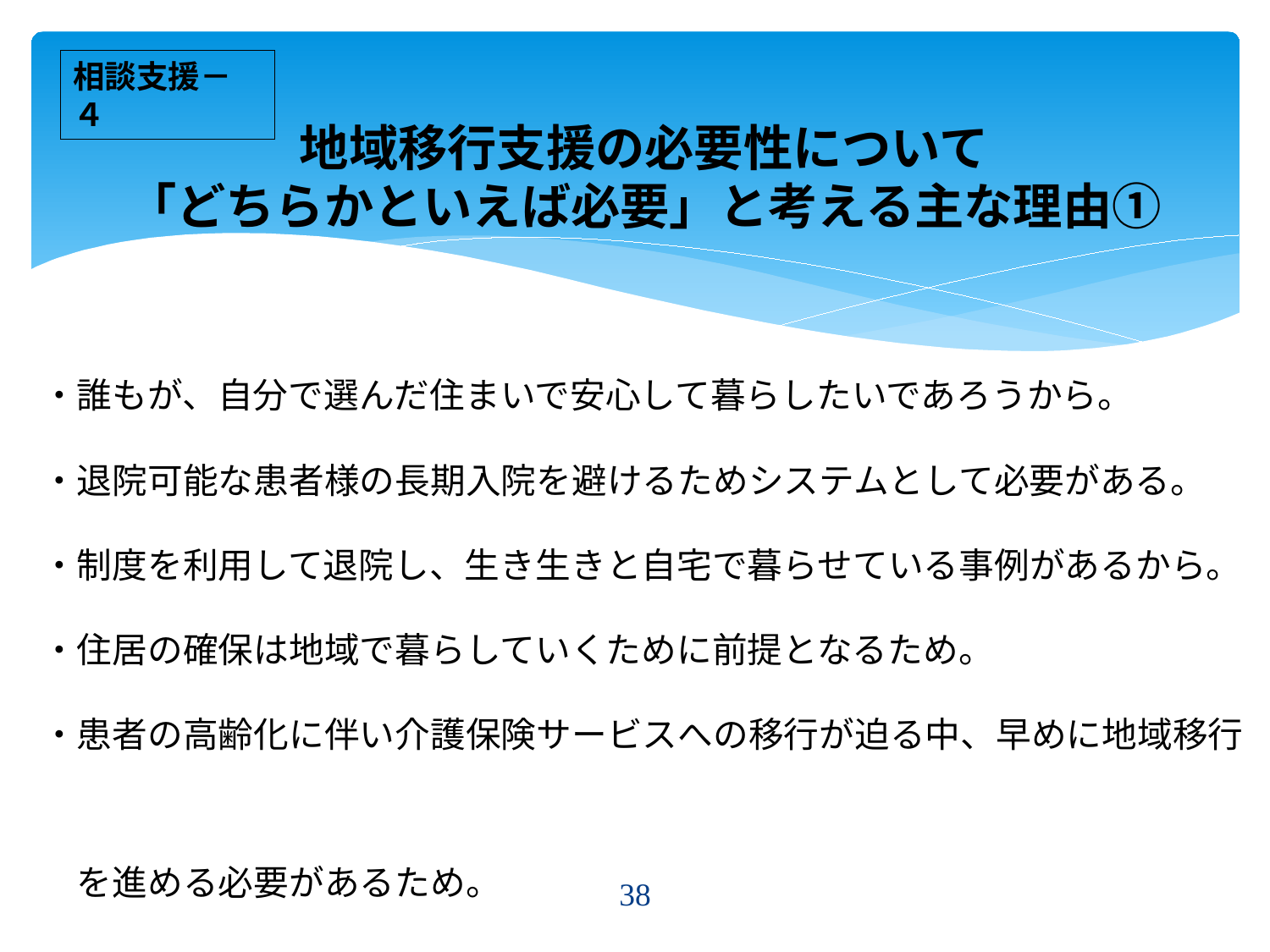

相談支援－４
# 地域移行支援の必要性について 「どちらかといえば必要」と考える主な理由①
・誰もが、自分で選んだ住まいで安心して暮らしたいであろうから。
・退院可能な患者様の長期入院を避けるためシステムとして必要がある。
・制度を利用して退院し、生き生きと自宅で暮らせている事例があるから。
・住居の確保は地域で暮らしていくために前提となるため。
・患者の高齢化に伴い介護保険サービスへの移行が迫る中、早めに地域移行
　を進める必要があるため。

38